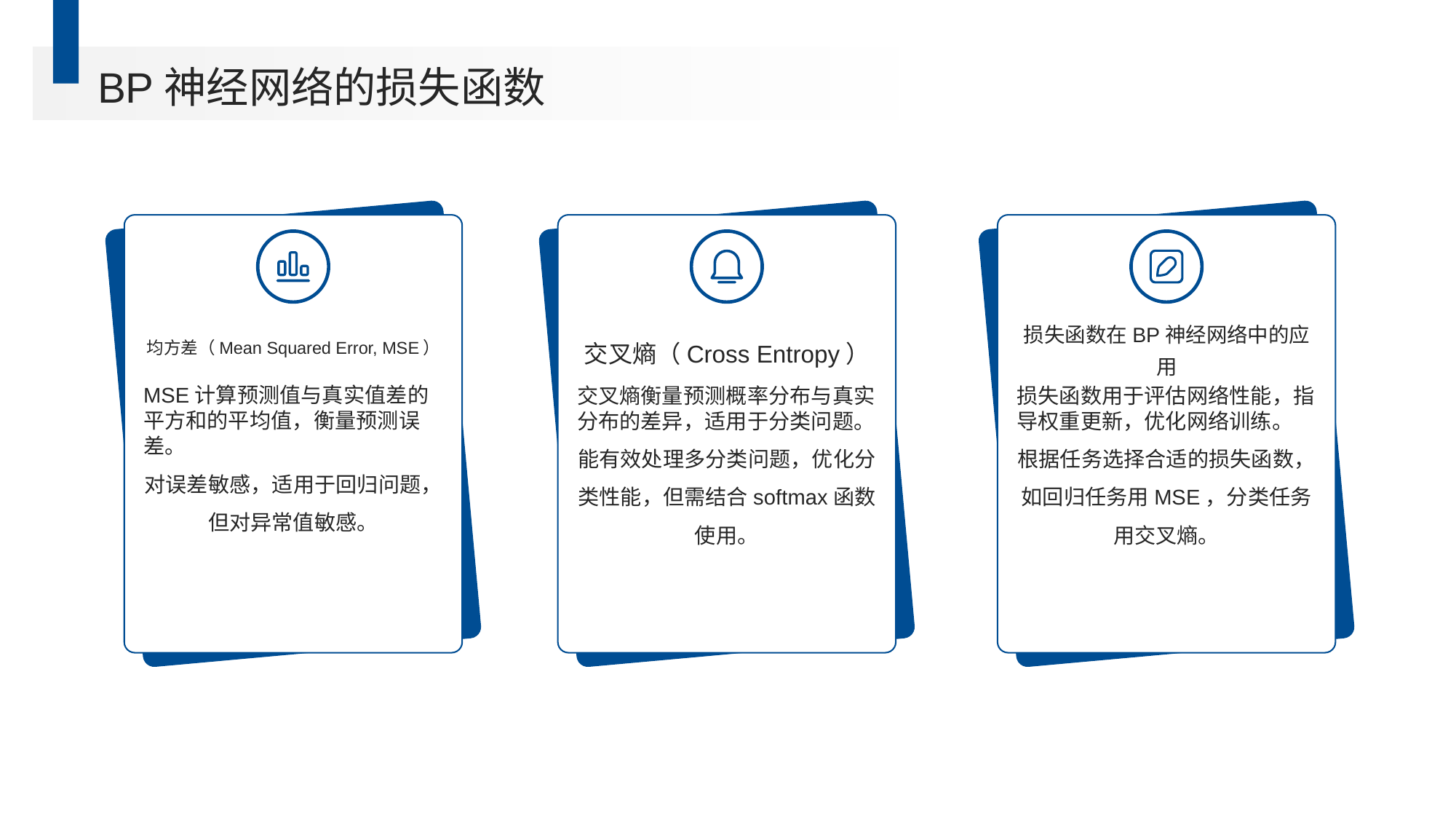

BP神经网络的损失函数

均方差（Mean Squared Error, MSE）
交叉熵（Cross Entropy）
损失函数在BP神经网络中的应用
MSE计算预测值与真实值差的平方和的平均值，衡量预测误差。
对误差敏感，适用于回归问题，但对异常值敏感。
交叉熵衡量预测概率分布与真实分布的差异，适用于分类问题。
能有效处理多分类问题，优化分类性能，但需结合softmax函数使用。
损失函数用于评估网络性能，指导权重更新，优化网络训练。
根据任务选择合适的损失函数，如回归任务用MSE，分类任务用交叉熵。